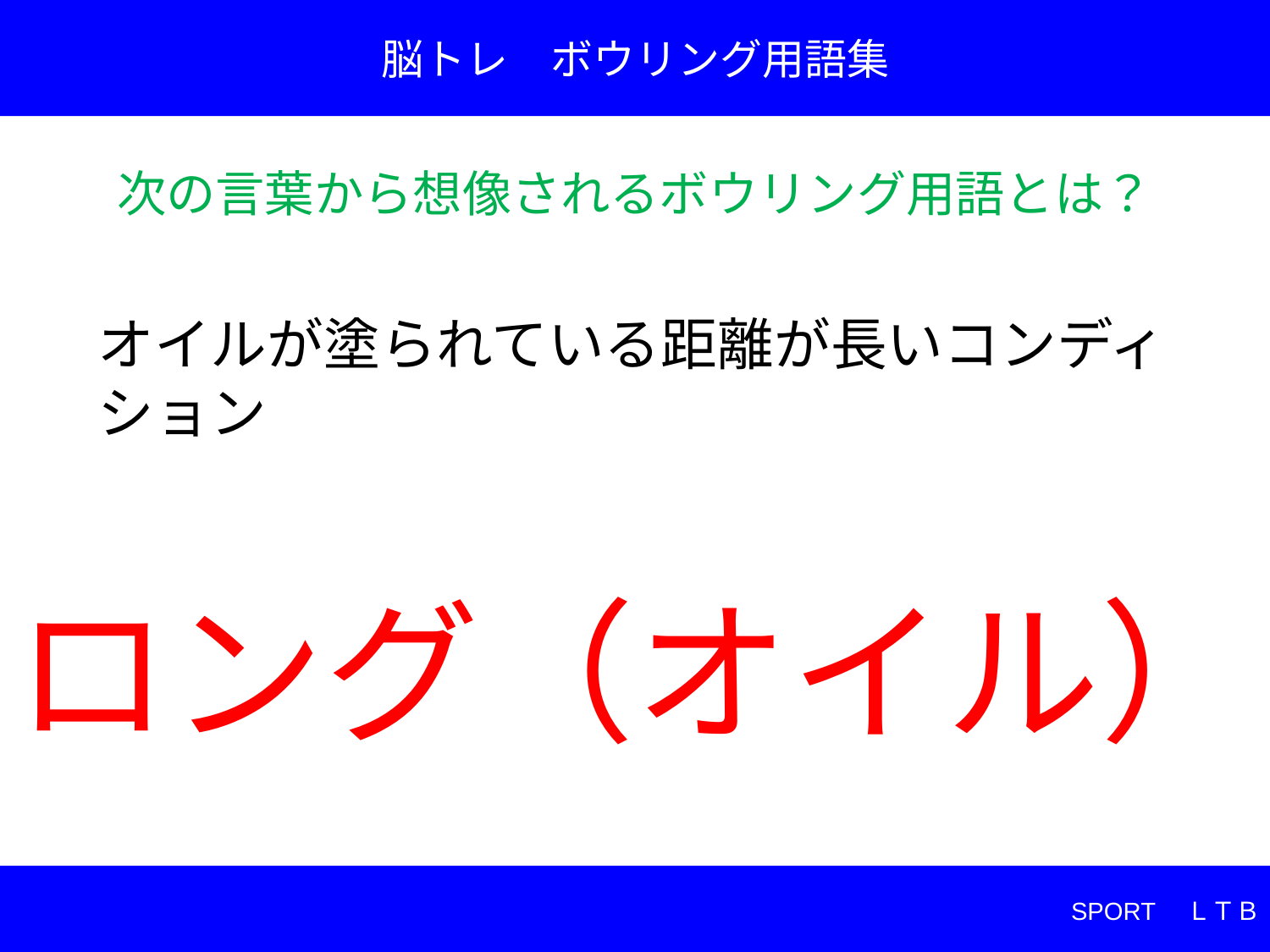

脳トレ　ボウリング用語集
次の言葉から想像されるボウリング用語とは？
オイルが塗られている距離が長いコンディション
# ロング（オイル）
SPORT　ＬＴＢ